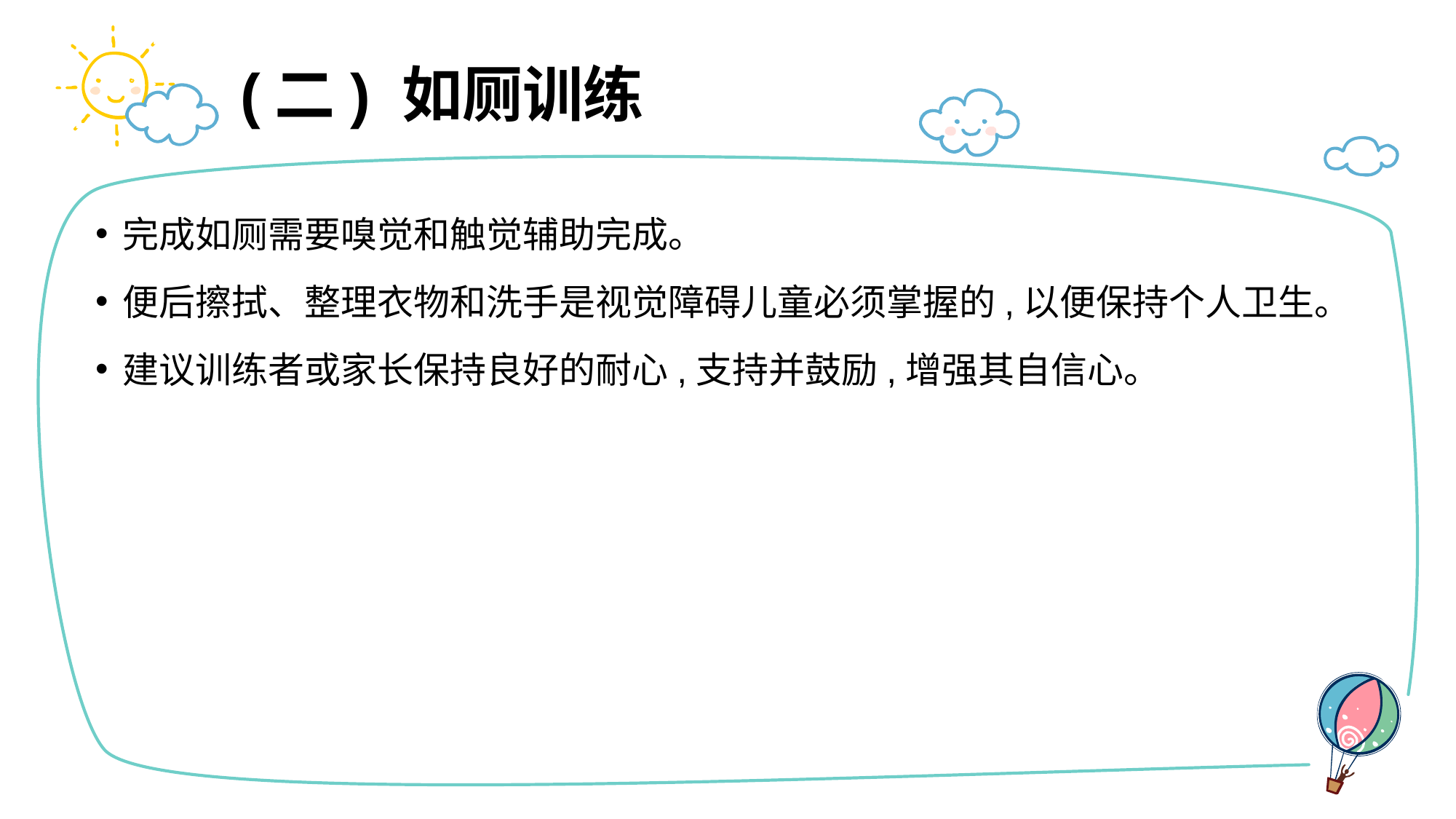

# (二) 如厕训练
完成如厕需要嗅觉和触觉辅助完成。
便后擦拭、整理衣物和洗手是视觉障碍儿童必须掌握的,以便保持个人卫生。
建议训练者或家长保持良好的耐心,支持并鼓励,增强其自信心。